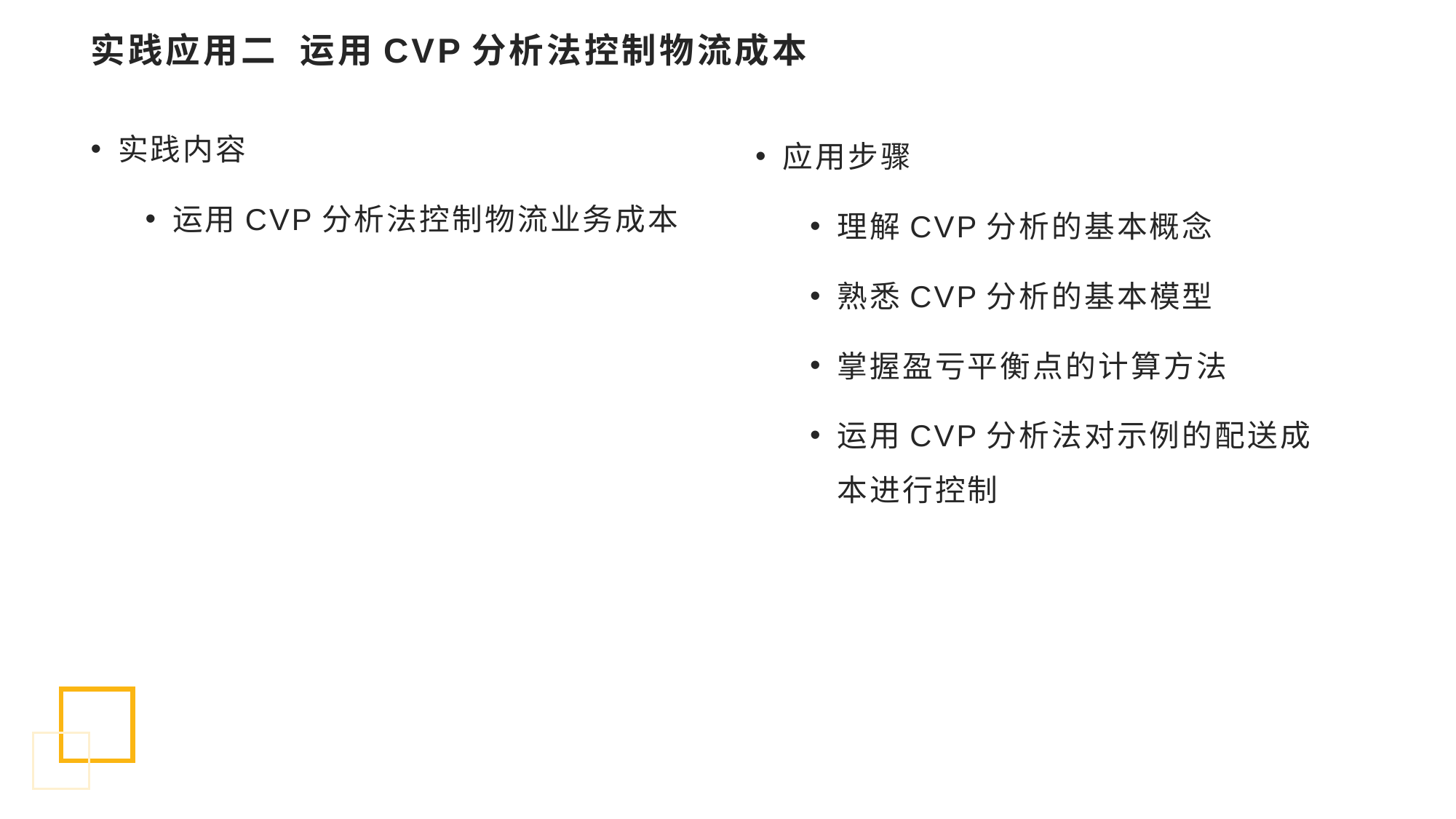

# 实践应用二  运用CVP分析法控制物流成本
应用步骤
理解CVP分析的基本概念
熟悉CVP分析的基本模型
掌握盈亏平衡点的计算方法
运用CVP分析法对示例的配送成本进行控制
实践内容
运用CVP分析法控制物流业务成本